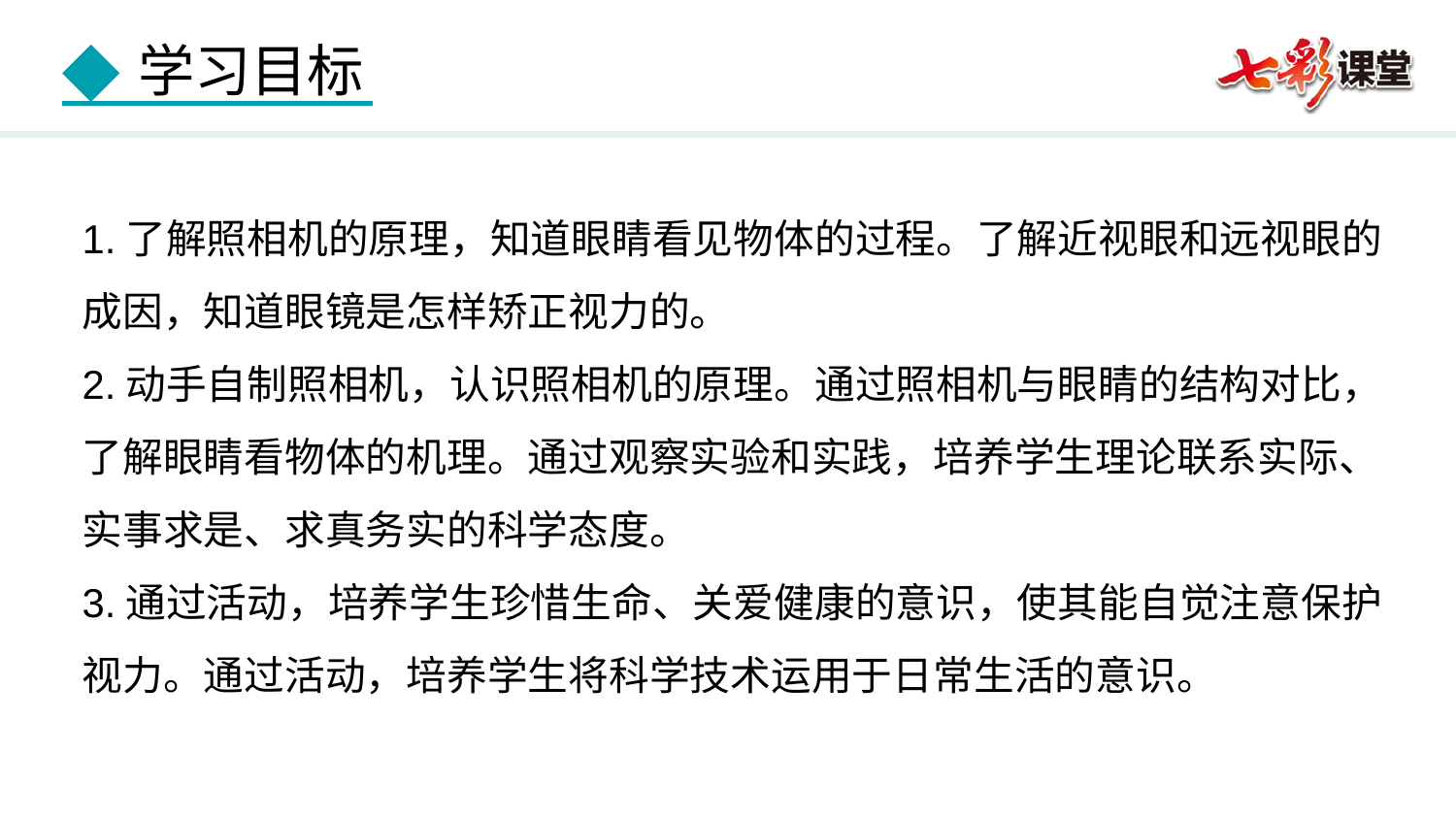

1.了解照相机的原理，知道眼睛看见物体的过程。了解近视眼和远视眼的成因，知道眼镜是怎样矫正视力的。
2.动手自制照相机，认识照相机的原理。通过照相机与眼睛的结构对比，了解眼睛看物体的机理。通过观察实验和实践，培养学生理论联系实际、实事求是、求真务实的科学态度。
3.通过活动，培养学生珍惜生命、关爱健康的意识，使其能自觉注意保护视力。通过活动，培养学生将科学技术运用于日常生活的意识。